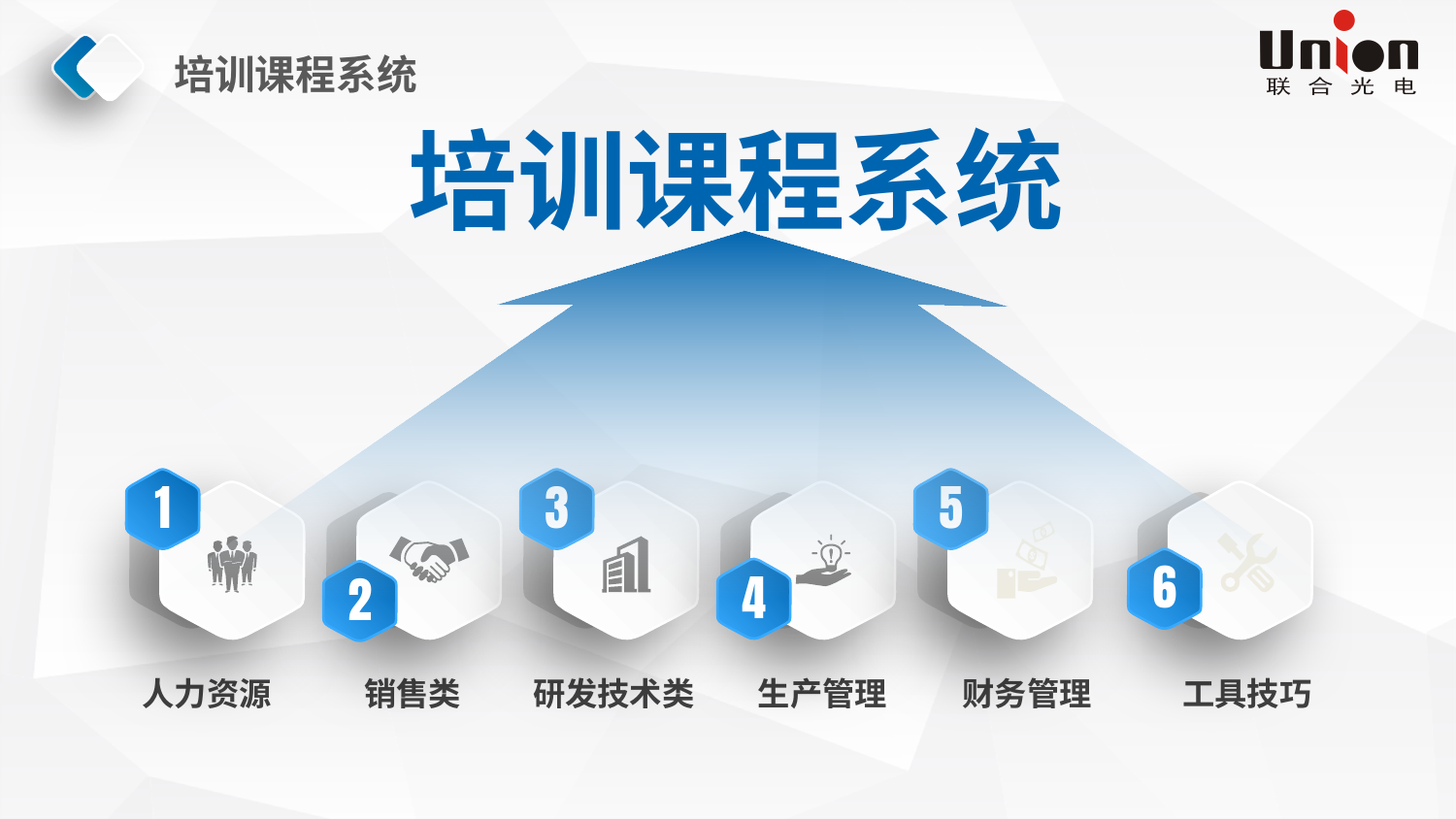

培训课程系统
培训课程系统

1
3
5

6
4
2
人力资源
销售类
研发技术类
生产管理
财务管理
工具技巧